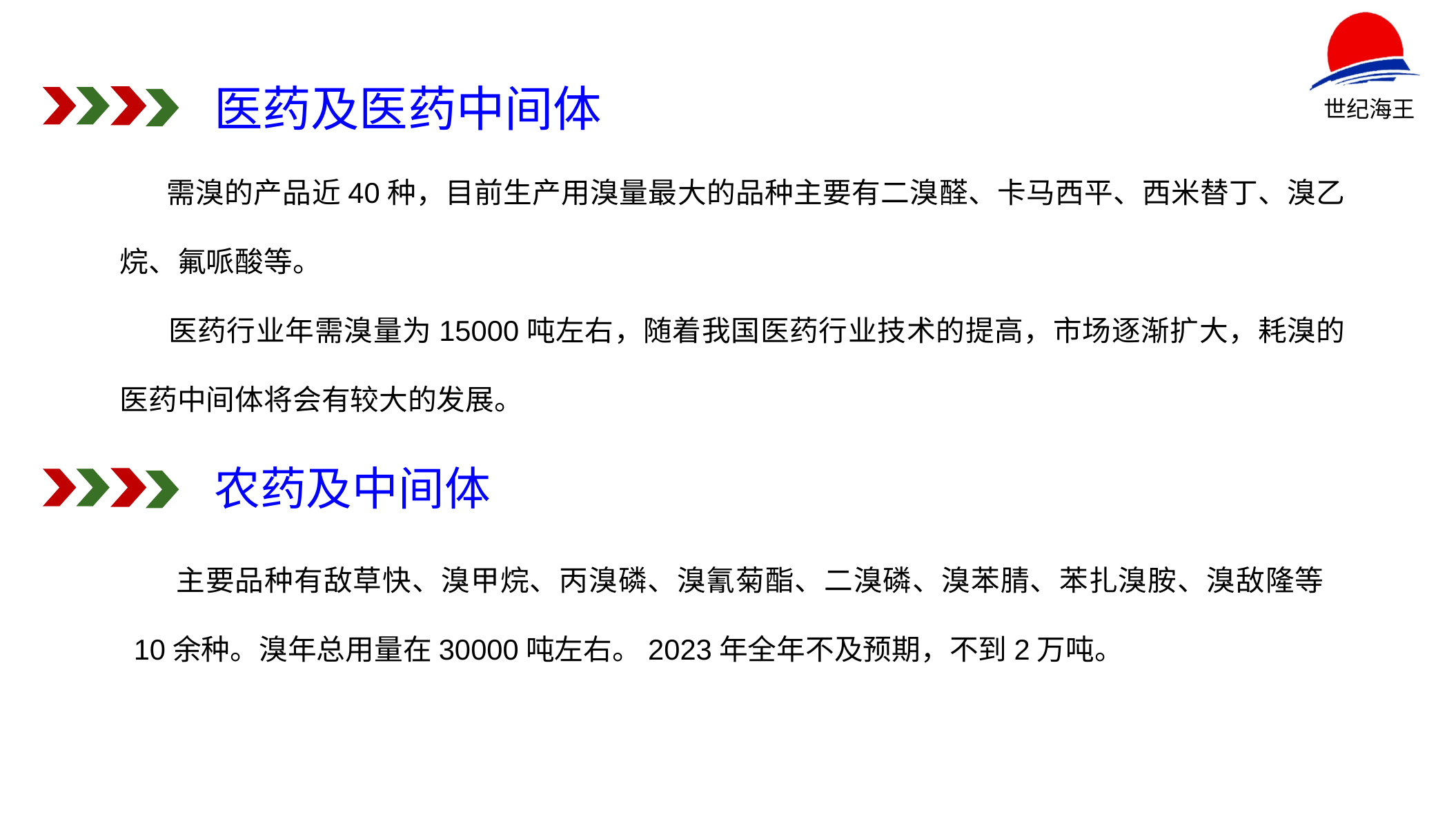

医药及医药中间体

      需溴的产品近40种，目前生产用溴量最大的品种主要有二溴醛、卡马西平、西米替丁、溴乙烷、氟哌酸等。
      医药行业年需溴量为15000吨左右，随着我国医药行业技术的提高，市场逐渐扩大，耗溴的医药中间体将会有较大的发展。
农药及中间体

     主要品种有敌草快、溴甲烷、丙溴磷、溴氰菊酯、二溴磷、溴苯腈、苯扎溴胺、溴敌隆等10余种。溴年总用量在30000吨左右。2023年全年不及预期，不到2万吨。
18